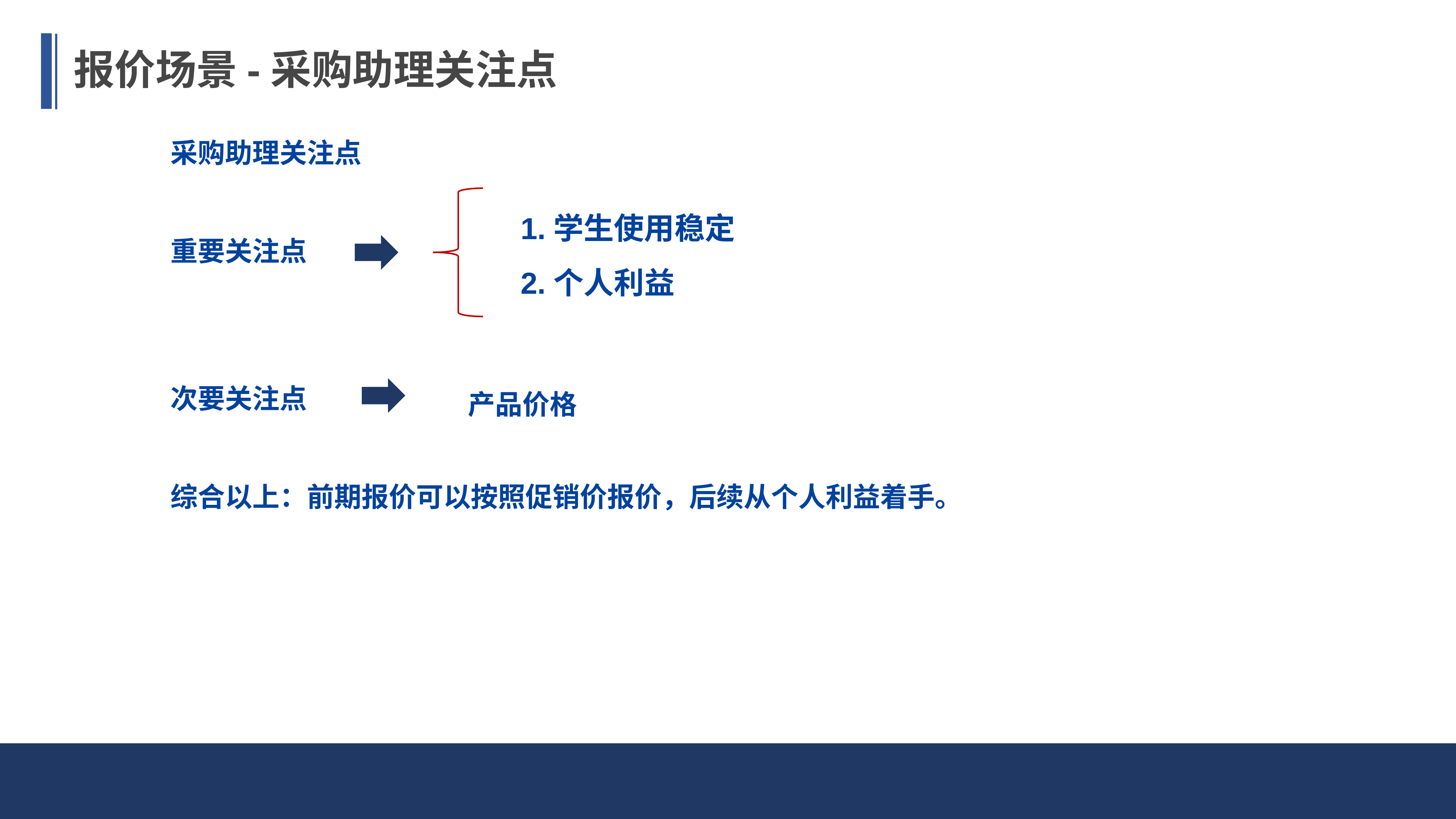

报价场景-采购助理关注点
采购助理关注点

重要关注点

次要关注点

综合以上：前期报价可以按照促销价报价，后续从个人利益着手。

1.学生使用稳定
2.个人利益

产品价格